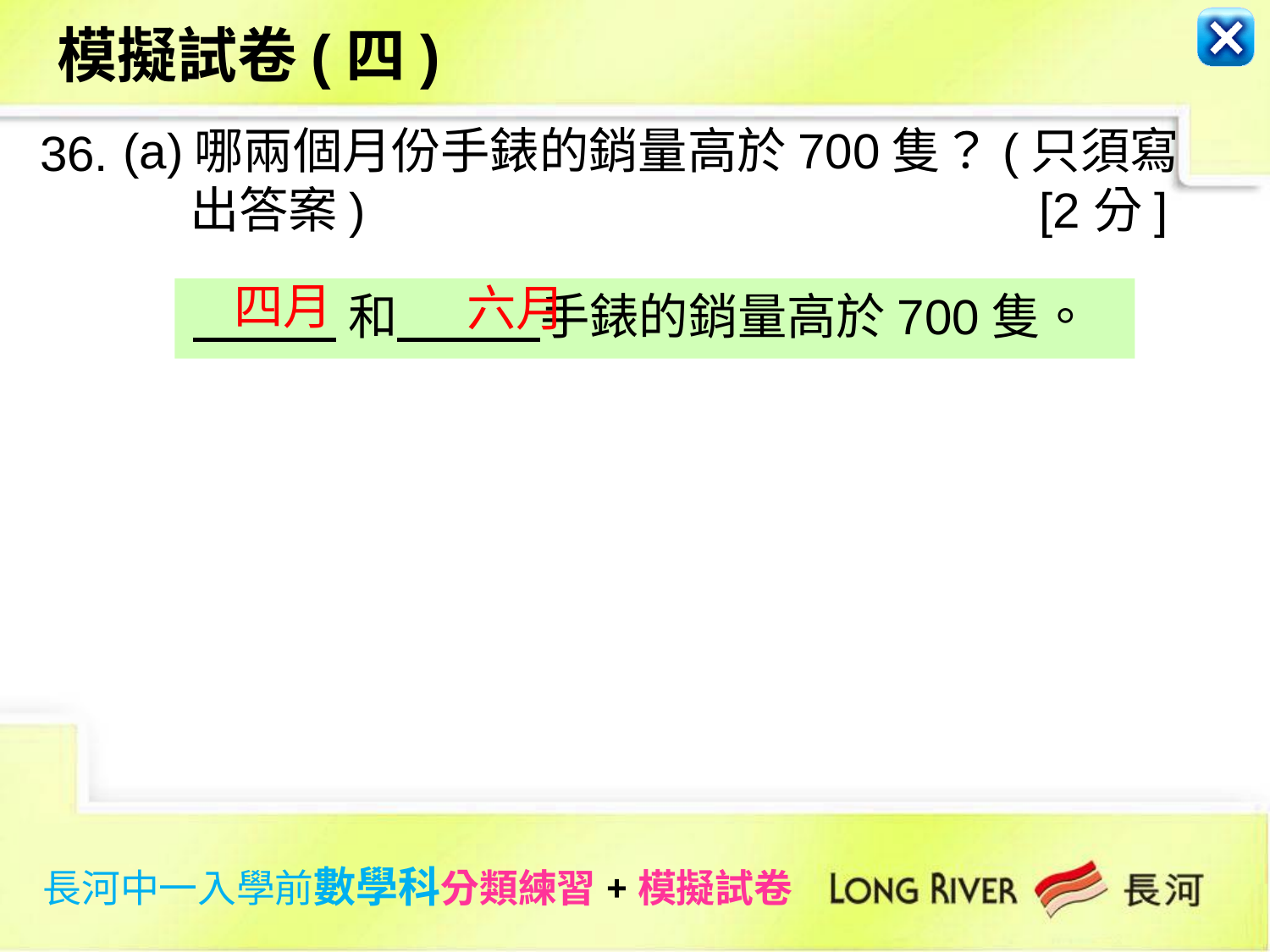

模擬試卷(四)
哪兩個月份手錶的銷量高於700隻？(只須寫
     出答案)                                                 [2分]
36.
四月
六月
             和             手錶的銷量高於700隻。